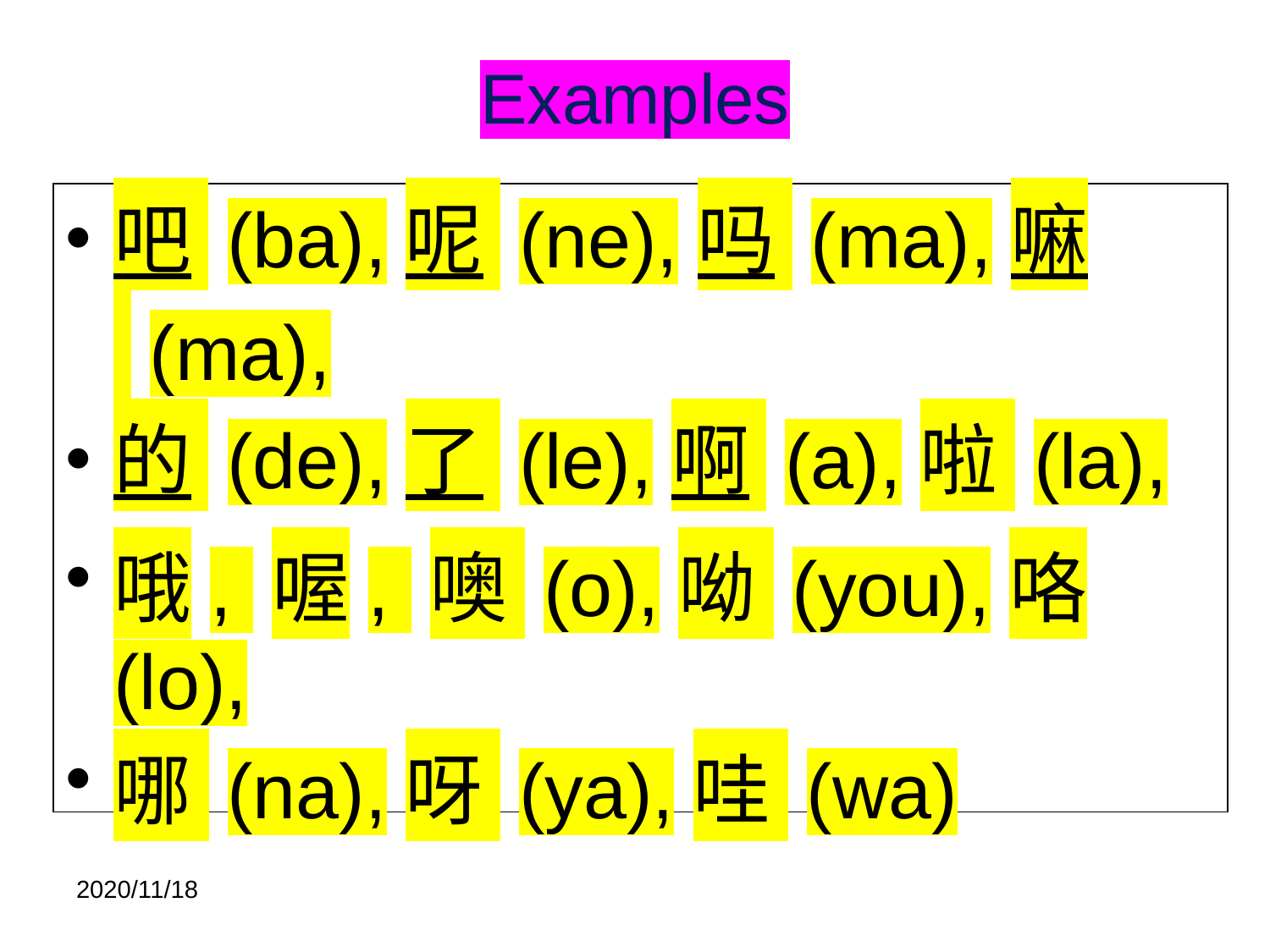

# Examples
吧 (ba),呢 (ne),吗 (ma),嘛 (ma),
的 (de),了 (le),啊 (a),啦 (la),
哦, 喔, 噢 (o),呦 (you),咯 (lo),
哪 (na),呀 (ya),哇 (wa)
2020/11/18